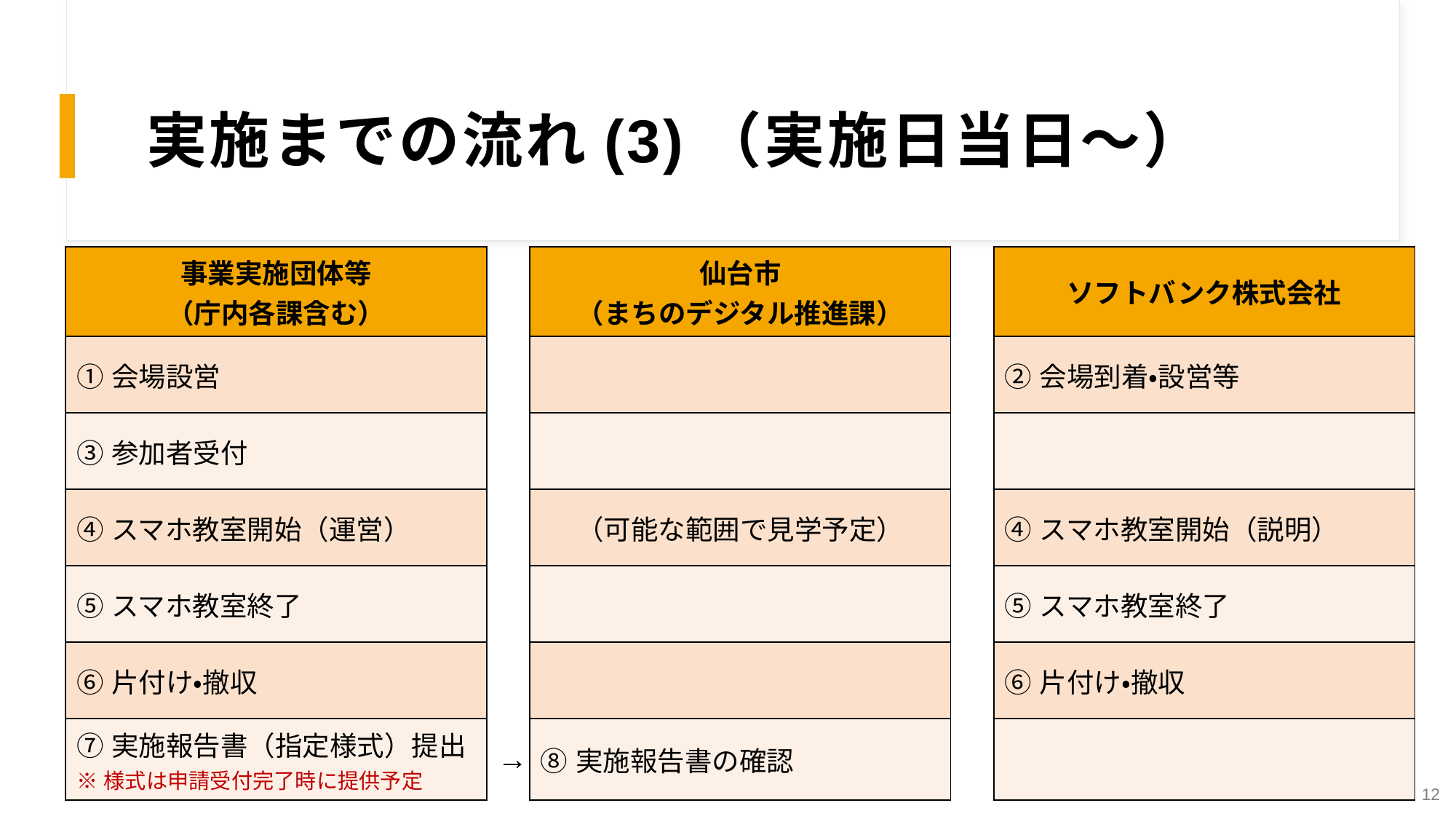

# 実施までの流れ(3)（実施日当日～）
| 事業実施団体等 （庁内各課含む） |  | 仙台市 （まちのデジタル推進課） |  | ソフトバンク株式会社 |
| --- | --- | --- | --- | --- |
| ①会場設営 |  |  |  | ②会場到着・設営等 |
| ③参加者受付 |  |  |  |  |
| ④スマホ教室開始（運営） |  | （可能な範囲で見学予定） |  | ④スマホ教室開始（説明） |
| ⑤スマホ教室終了 |  |  |  | ⑤スマホ教室終了 |
| ⑥片付け・撤収 |  |  |  | ⑥片付け・撤収 |
| ⑦実施報告書（指定様式）提出 ※様式は申請受付完了時に提供予定 | → | ⑧実施報告書の確認 |  |  |
12